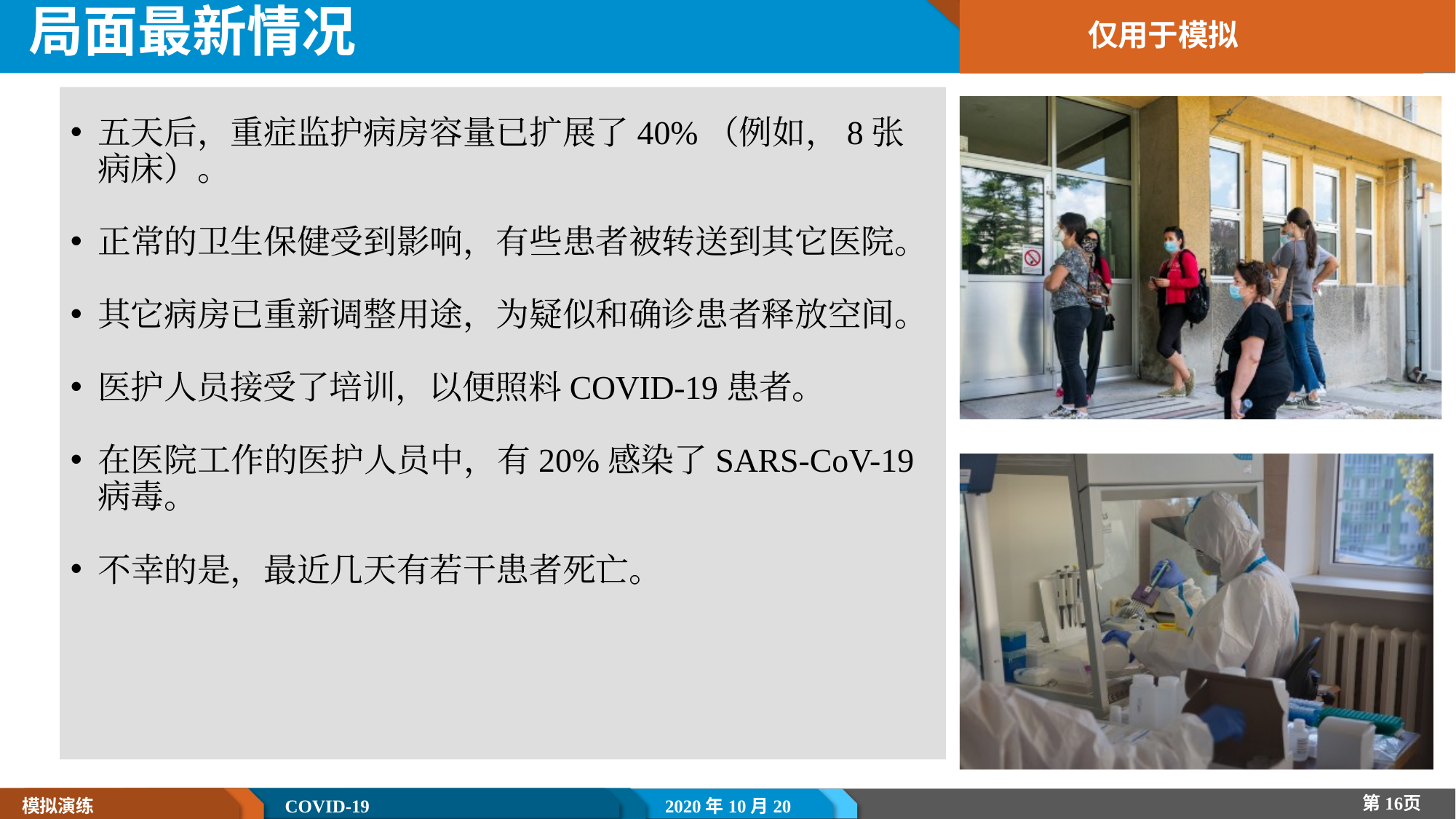

# 局面最新情况
仅用于模拟

五天后，重症监护病房容量已扩展了40%（例如，8张
病床）。
正常的卫生保健受到影响，有些患者被转送到其它医院。
其它病房已重新调整用途，为疑似和确诊患者释放空间。
医护人员接受了培训，以便照料COVID-19患者。
在医院工作的医护人员中，有20%感染了SARS-CoV-19
病毒。
不幸的是，最近几天有若干患者死亡。

第16页
模拟演练
COVID-19
2020年10月20日